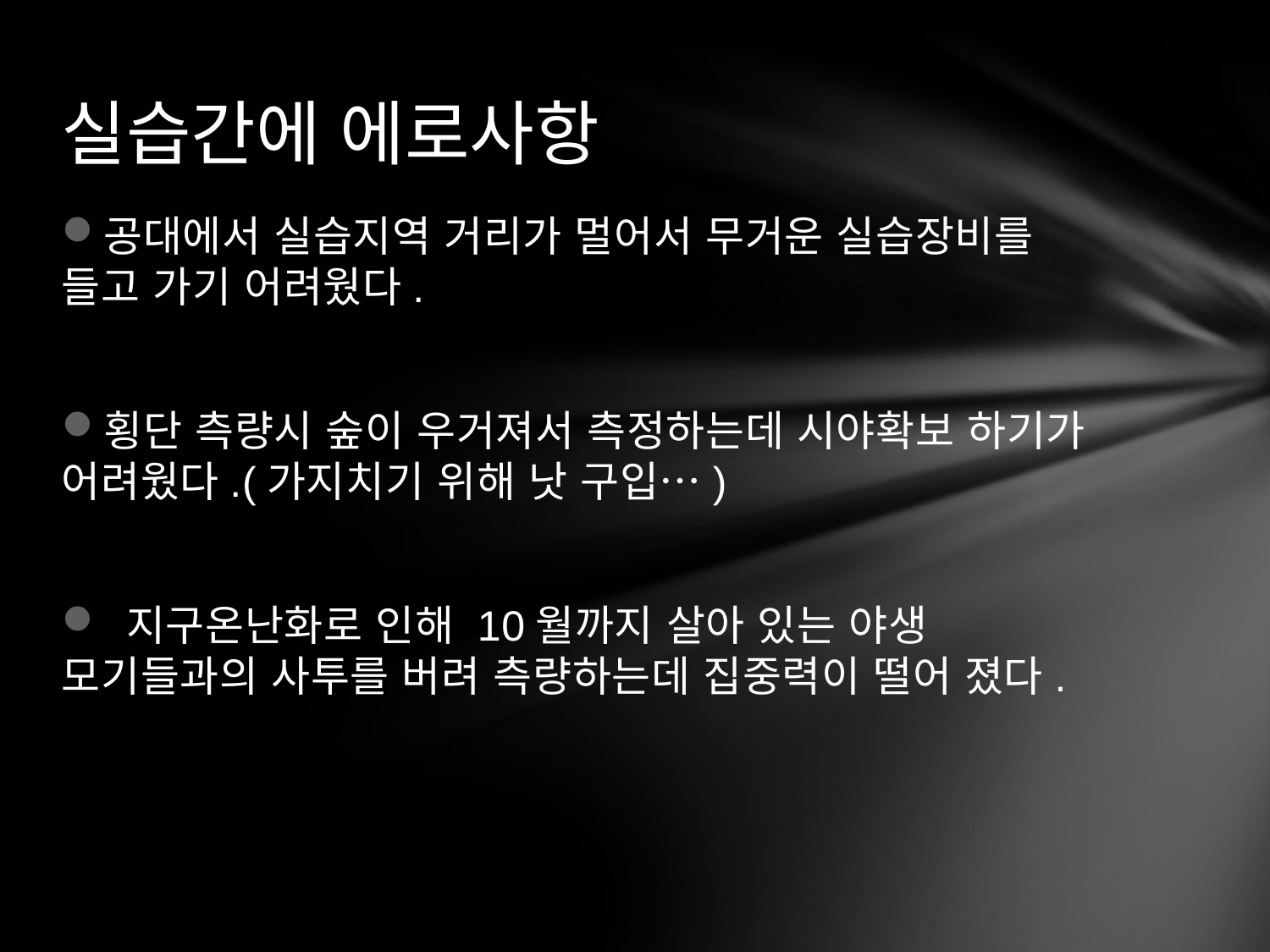

# 실습간에 에로사항
공대에서 실습지역 거리가 멀어서 무거운 실습장비를 들고 가기 어려웠다.

횡단 측량시 숲이 우거져서 측정하는데 시야확보 하기가 어려웠다.(가지치기 위해 낫 구입…)

 지구온난화로 인해 10월까지 살아 있는 야생 모기들과의 사투를 버려 측량하는데 집중력이 떨어 졌다.